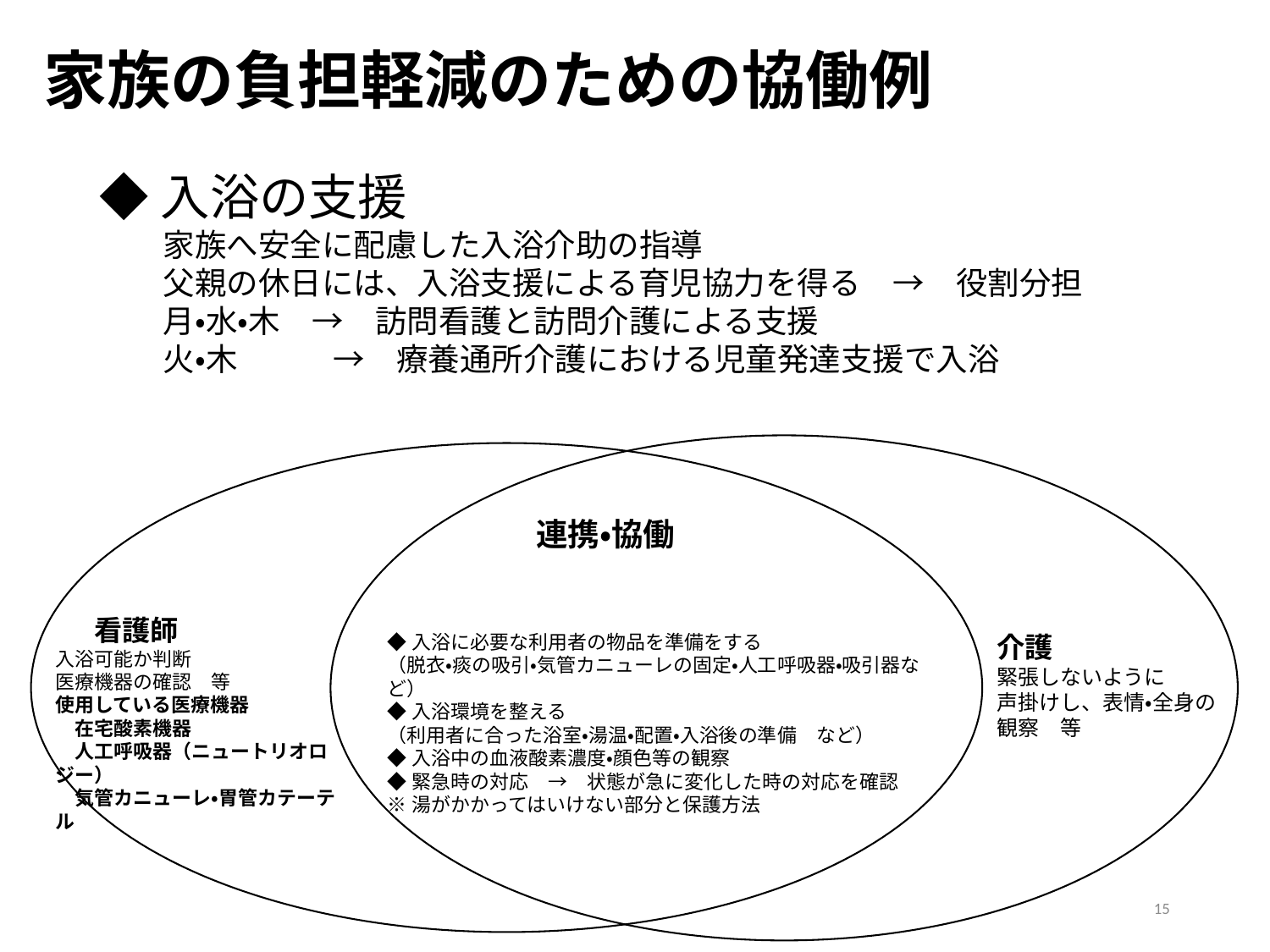

# 家族の負担軽減のための協働例
◆入浴の支援
　　家族へ安全に配慮した入浴介助の指導
　　父親の休日には、入浴支援による育児協力を得る　→　役割分担
　　月・水・木　→　訪問看護と訪問介護による支援
　　火・木　　　→　療養通所介護における児童発達支援で入浴

連携・協働
　　看護師
入浴可能か判断
医療機器の確認　等
使用している医療機器
　在宅酸素機器
　人工呼吸器（ニュートリオロジー）
　気管カニューレ・胃管カテーテル

◆入浴に必要な利用者の物品を準備をする
（脱衣・痰の吸引・気管カニューレの固定・人工呼吸器・吸引器など）
◆入浴環境を整える
（利用者に合った浴室・湯温・配置・入浴後の準備　など）
◆入浴中の血液酸素濃度・顔色等の観察
◆緊急時の対応　→　状態が急に変化した時の対応を確認
※湯がかかってはいけない部分と保護方法
介護
緊張しないように
声掛けし、表情・全身の
観察　等
15